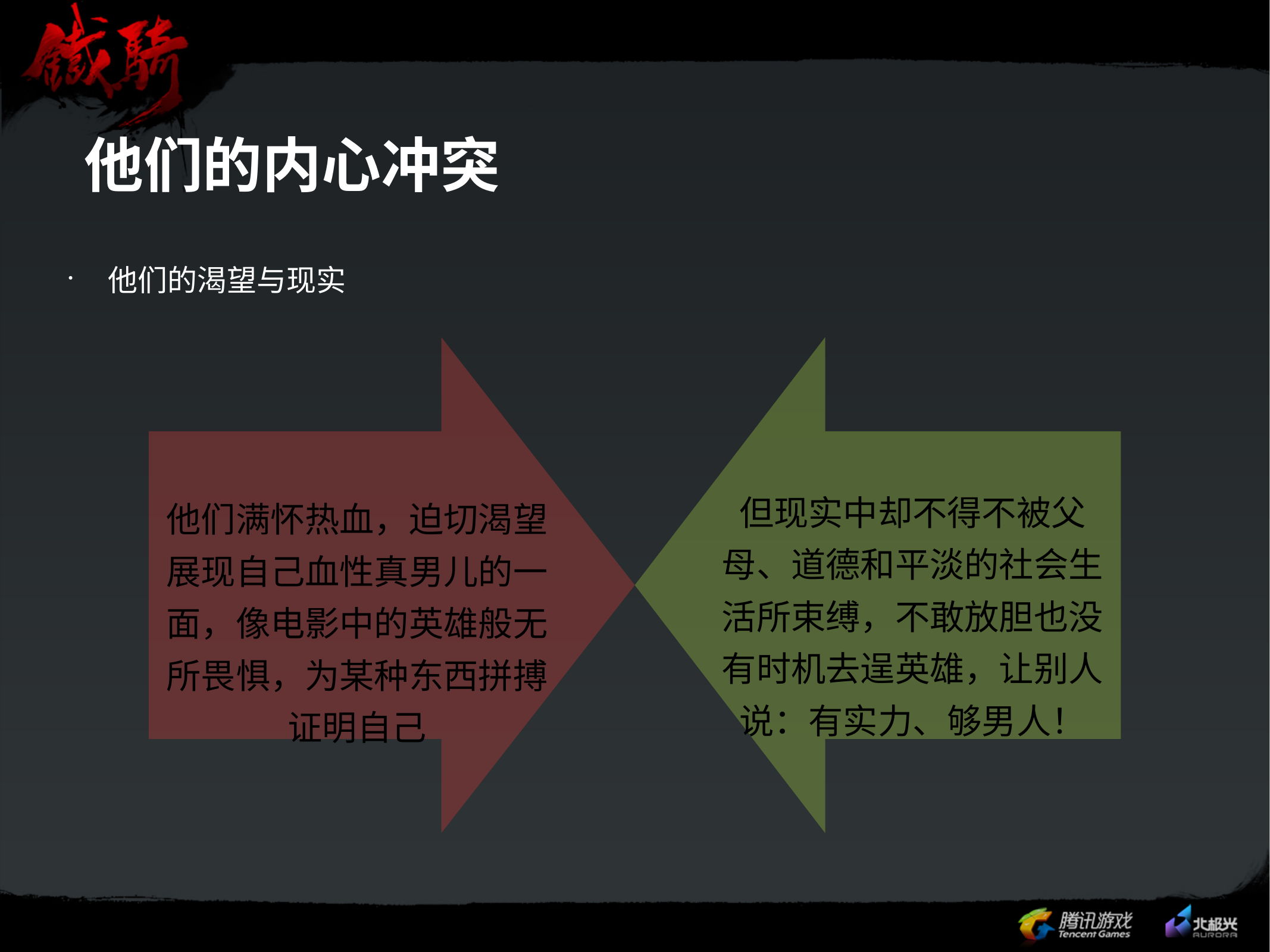

# 他们的内心冲突
他们的渴望与现实

但现实中却不得不被父母、道德和平淡的社会生活所束缚，不敢放胆也没有时机去逞英雄，让别人说：有实力、够男人！
他们满怀热血，迫切渴望展现自己血性真男儿的一面，像电影中的英雄般无所畏惧，为某种东西拼搏证明自己